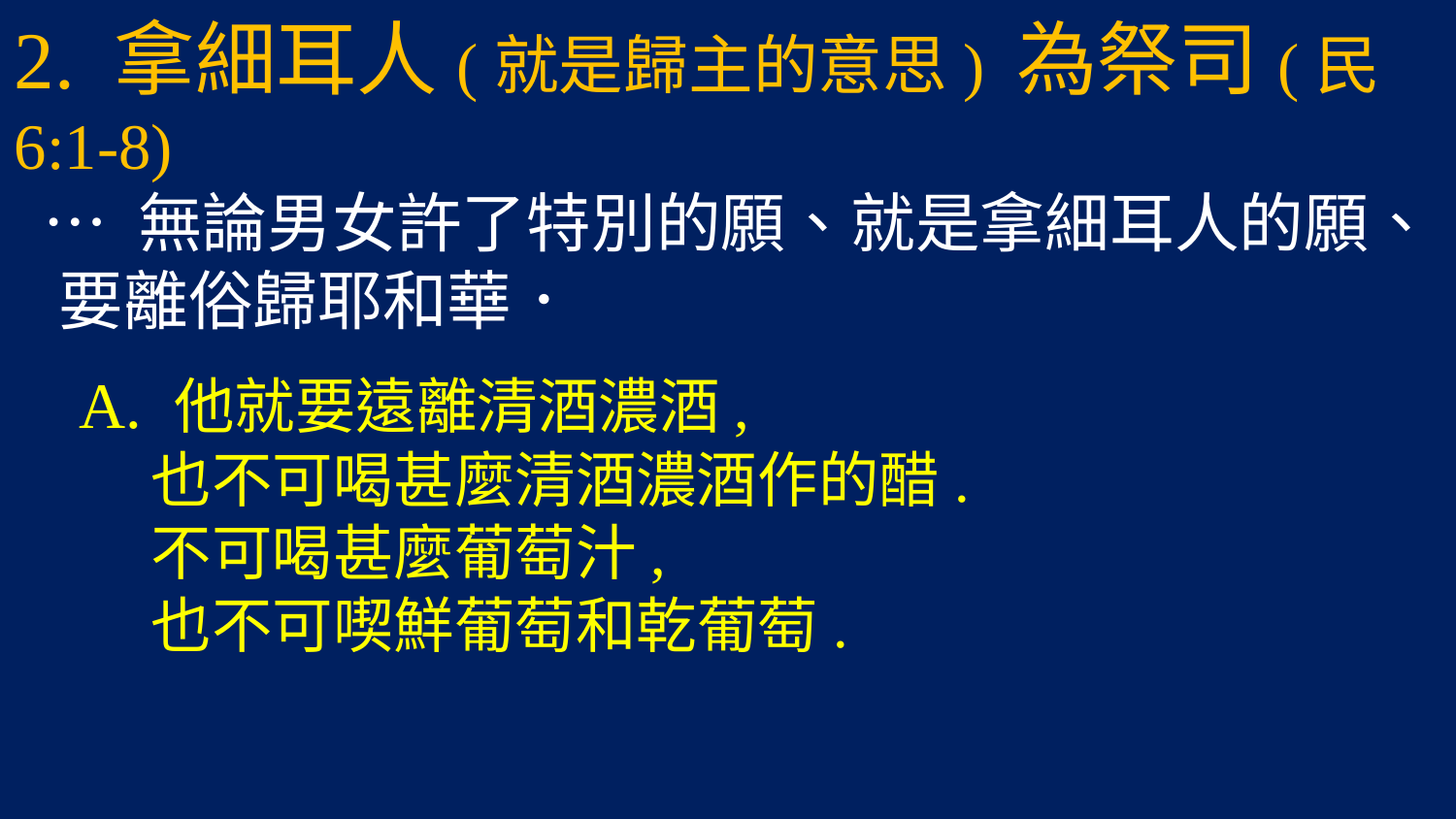

2. 拿細耳人(就是歸主的意思) 為祭司(民6:1-8)
  … 無論男女許了特別的願、就是拿細耳人的願、
  要離俗歸耶和華．

    A. 他就要遠離清酒濃酒,
         也不可喝甚麼清酒濃酒作的醋.
         不可喝甚麼葡萄汁,
         也不可喫鮮葡萄和乾葡萄.